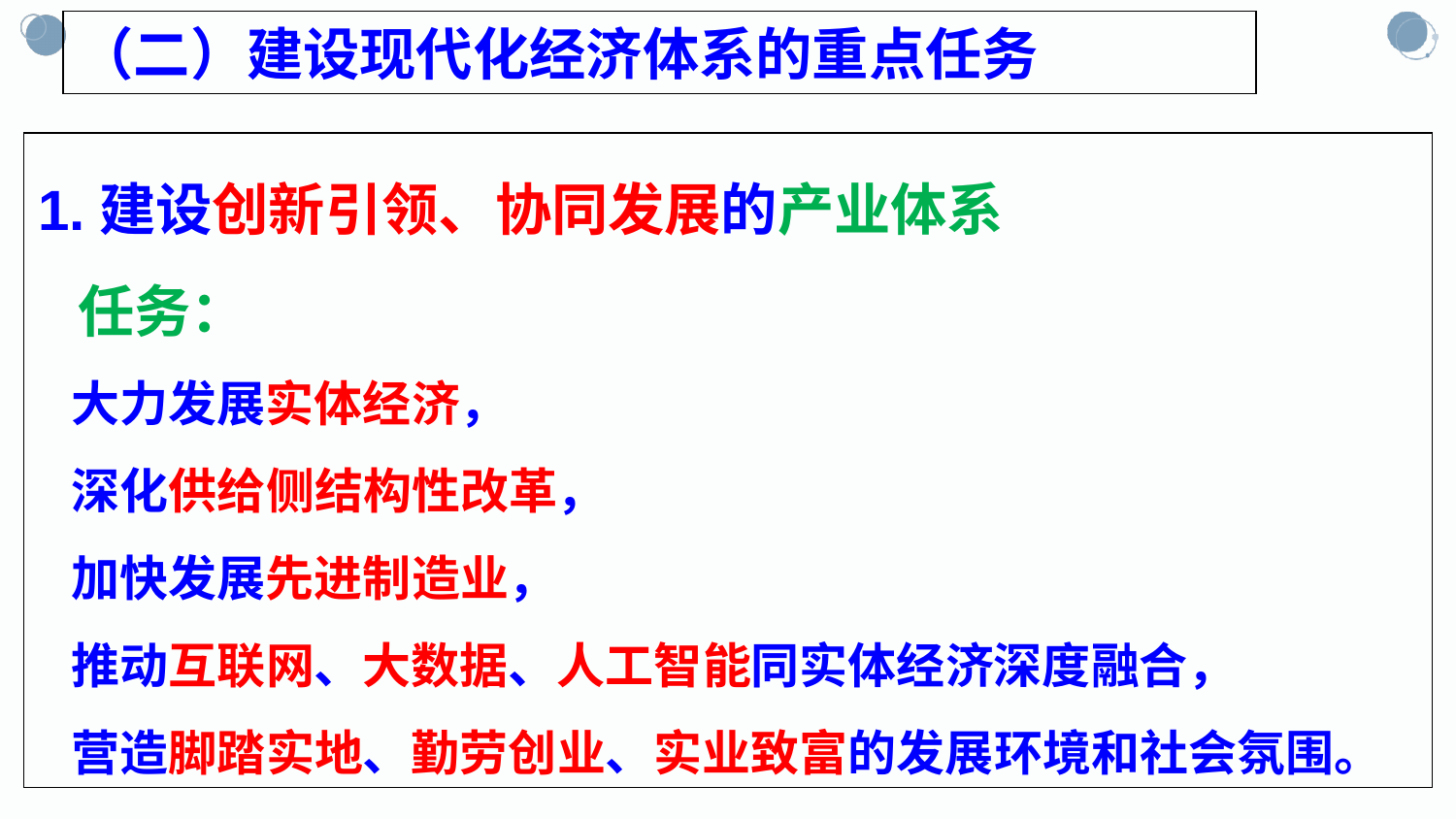

（二）建设现代化经济体系的重点任务
1.建设创新引领、协同发展的产业体系
  任务：
  大力发展实体经济，
  深化供给侧结构性改革，
  加快发展先进制造业，
  推动互联网、大数据、人工智能同实体经济深度融合，
  营造脚踏实地、勤劳创业、实业致富的发展环境和社会氛围。